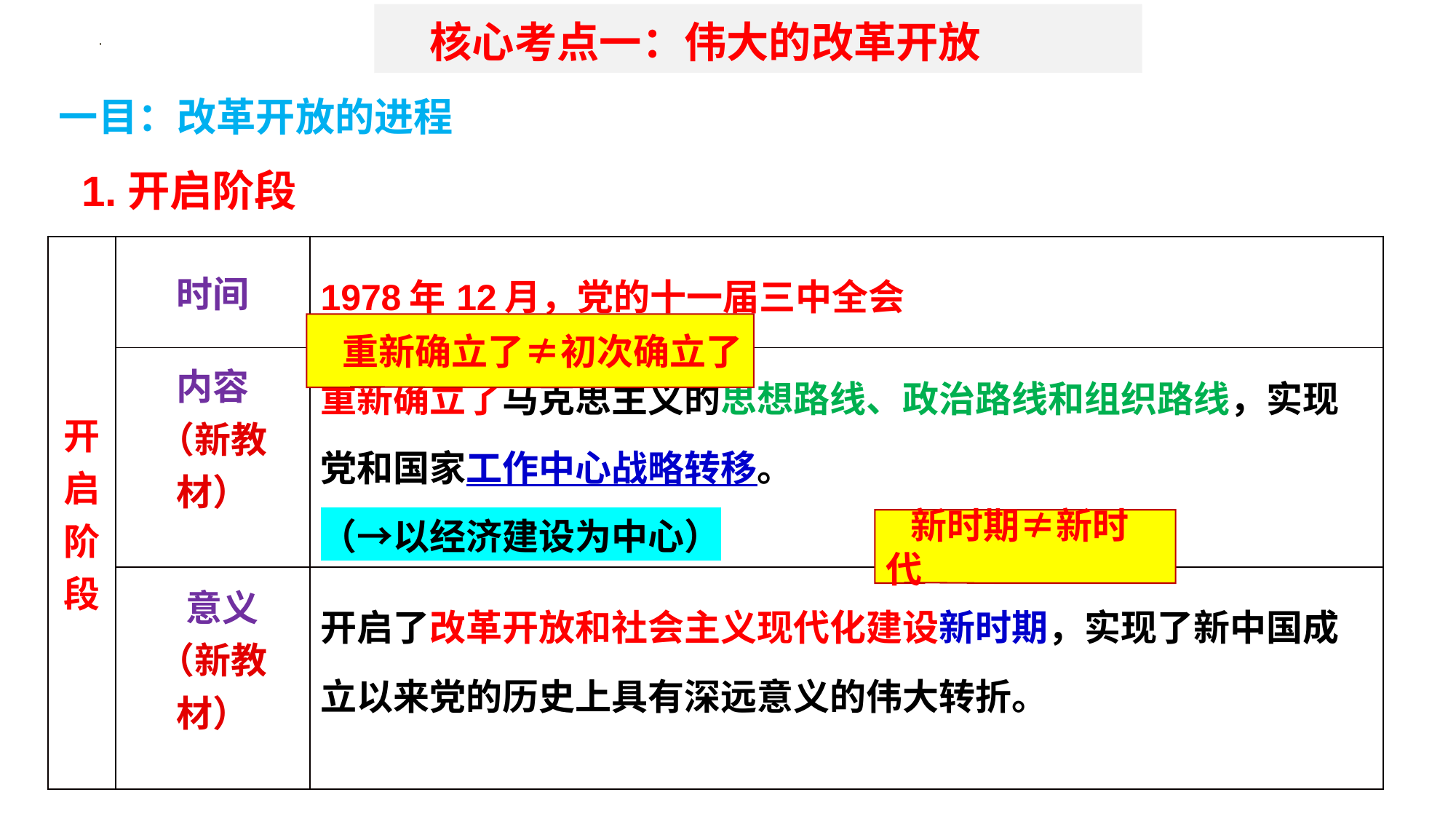

核心考点一：伟大的改革开放
一目：改革开放的进程
1.开启阶段
| 开启阶段 | 时间 | 1978年12月，党的十一届三中全会 |
| --- | --- | --- |
|  | 内容 （新教材） | 重新确立了马克思主义的思想路线、政治路线和组织路线，实现党和国家工作中心战略转移。 （→以经济建设为中心） |
|  | 意义 （新教材） | 开启了改革开放和社会主义现代化建设新时期，实现了新中国成立以来党的历史上具有深远意义的伟大转折。 |
  重新确立了≠初次确立了
  新时期≠新时代